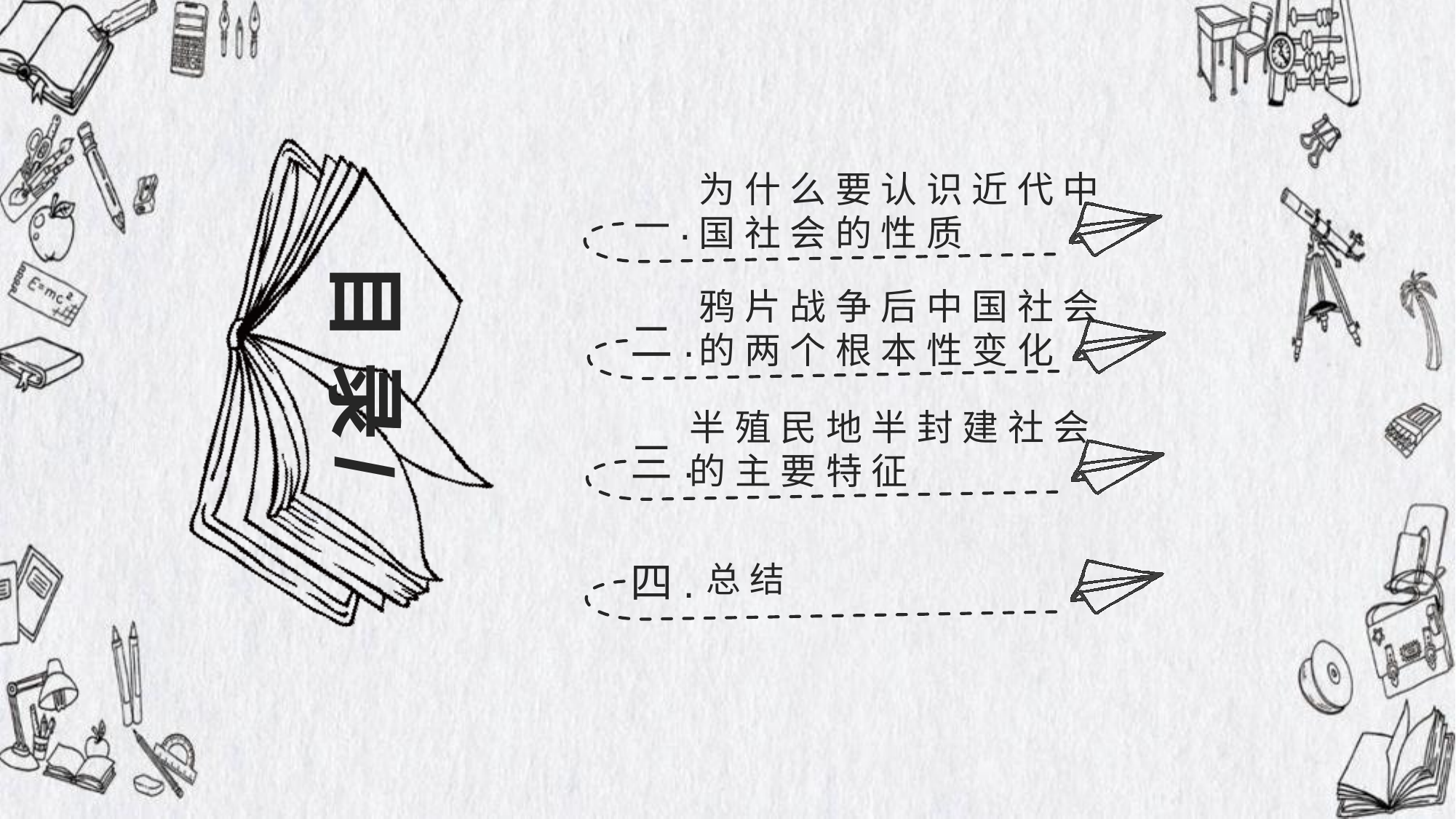

为什么要认识近代中国社会的性质
一.

目 录/
鸦片战争后中国社会的两个根本性变化
二.

半殖民地半封建社会的主要特征
三.

总结
四.